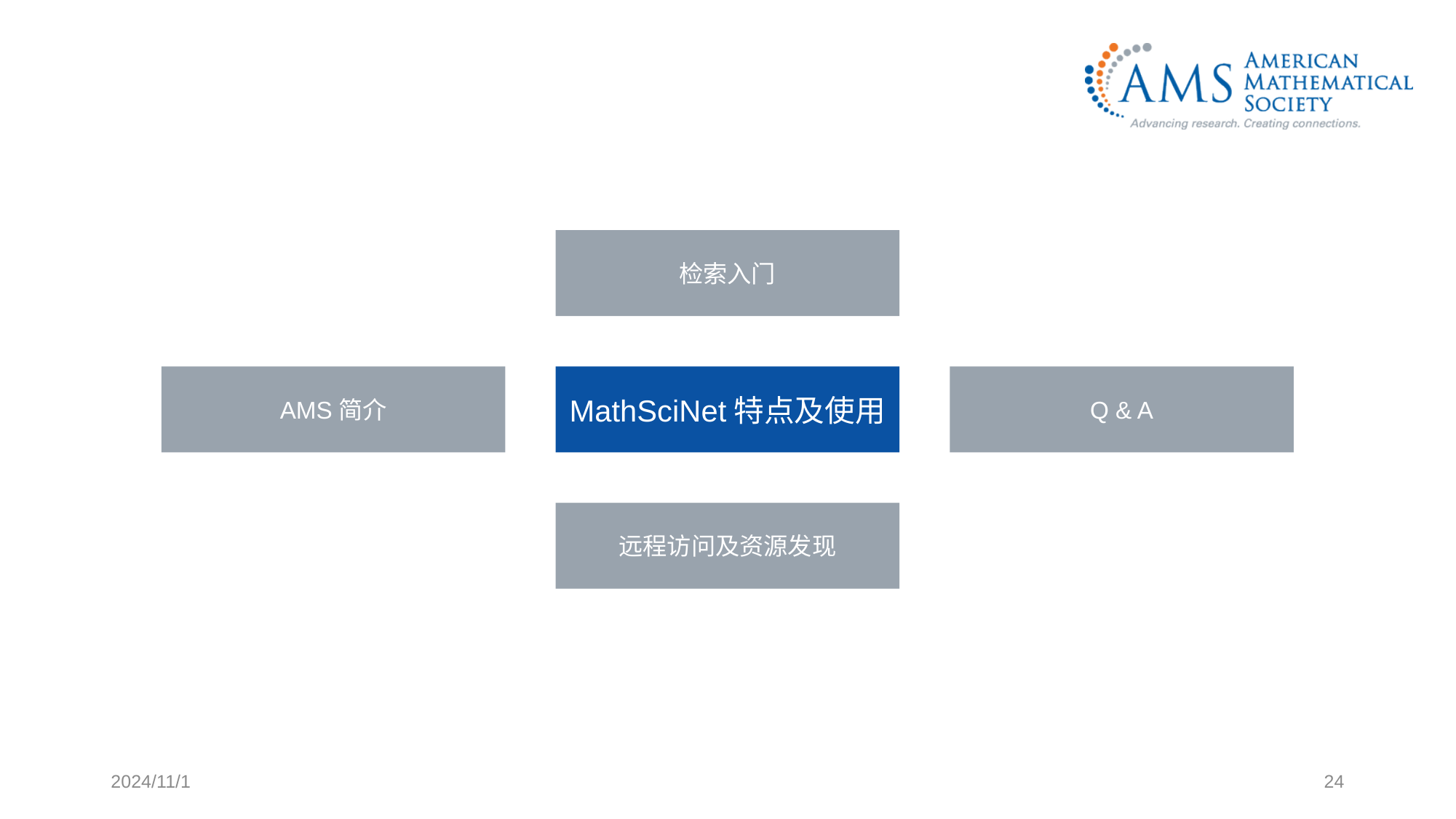

检索入门
AMS简介
MathSciNet特点及使用
Q & A
远程访问及资源发现
2024/11/1
24